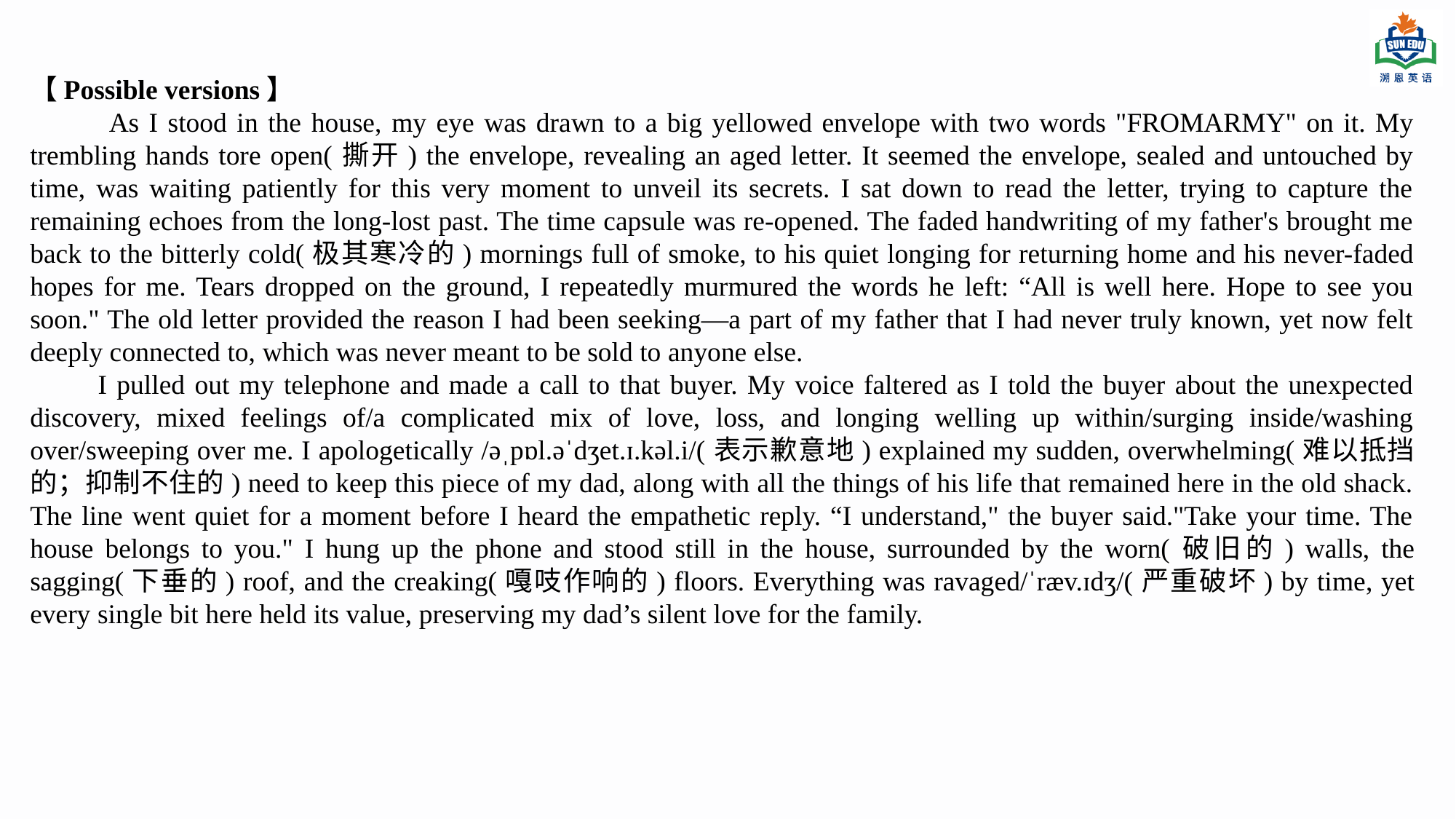

【Possible versions】        As I stood in the house, my eye was drawn to a big yellowed envelope with two words "FROMARMY" on it. My trembling hands tore open(撕开) the envelope, revealing an aged letter. It seemed the envelope, sealed and untouched by time, was waiting patiently for this very moment to unveil its secrets. I sat down to read the letter, trying to capture the remaining echoes from the long-lost past. The time capsule was re-opened. The faded handwriting of my father's brought me back to the bitterly cold(极其寒冷的) mornings full of smoke, to his quiet longing for returning home and his never-faded hopes for me. Tears dropped on the ground, I repeatedly murmured the words he left: “All is well here. Hope to see you soon." The old letter provided the reason I had been seeking—a part of my father that I had never truly known, yet now felt deeply connected to, which was never meant to be sold to anyone else.
       I pulled out my telephone and made a call to that buyer. My voice faltered as I told the buyer about the unexpected discovery, mixed feelings of/a complicated mix of love, loss, and longing welling up within/surging inside/washing over/sweeping over me. I apologetically /əˌpɒl.əˈdʒet.ɪ.kəl.i/(表示歉意地) explained my sudden, overwhelming(难以抵挡的；抑制不住的) need to keep this piece of my dad, along with all the things of his life that remained here in the old shack. The line went quiet for a moment before I heard the empathetic reply. “I understand," the buyer said."Take your time. The house belongs to you." I hung up the phone and stood still in the house, surrounded by the worn(破旧的) walls, the sagging(下垂的) roof, and the creaking(嘎吱作响的) floors. Everything was ravaged/ˈræv.ɪdʒ/(严重破坏) by time, yet every single bit here held its value, preserving my dad’s silent love for the family.